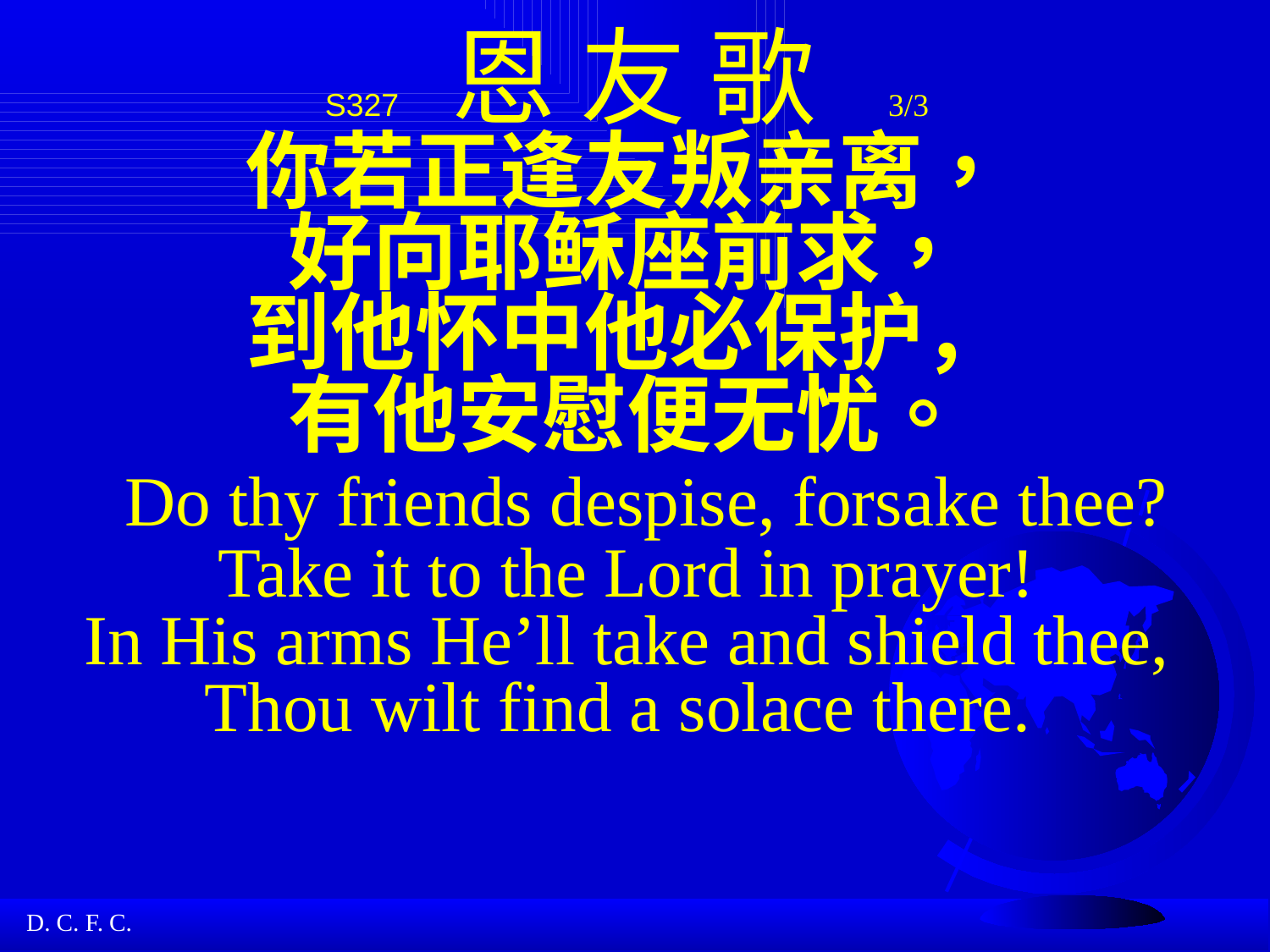

# S327     恩 友 歌         3/3 你若正逢友叛亲离， 好向耶稣座前求， 到他怀中他必保护， 有他安慰便无忧。 Do thy friends despise, forsake thee? Take it to the Lord in prayer! In His arms He’ll take and shield thee, Thou wilt find a solace there.